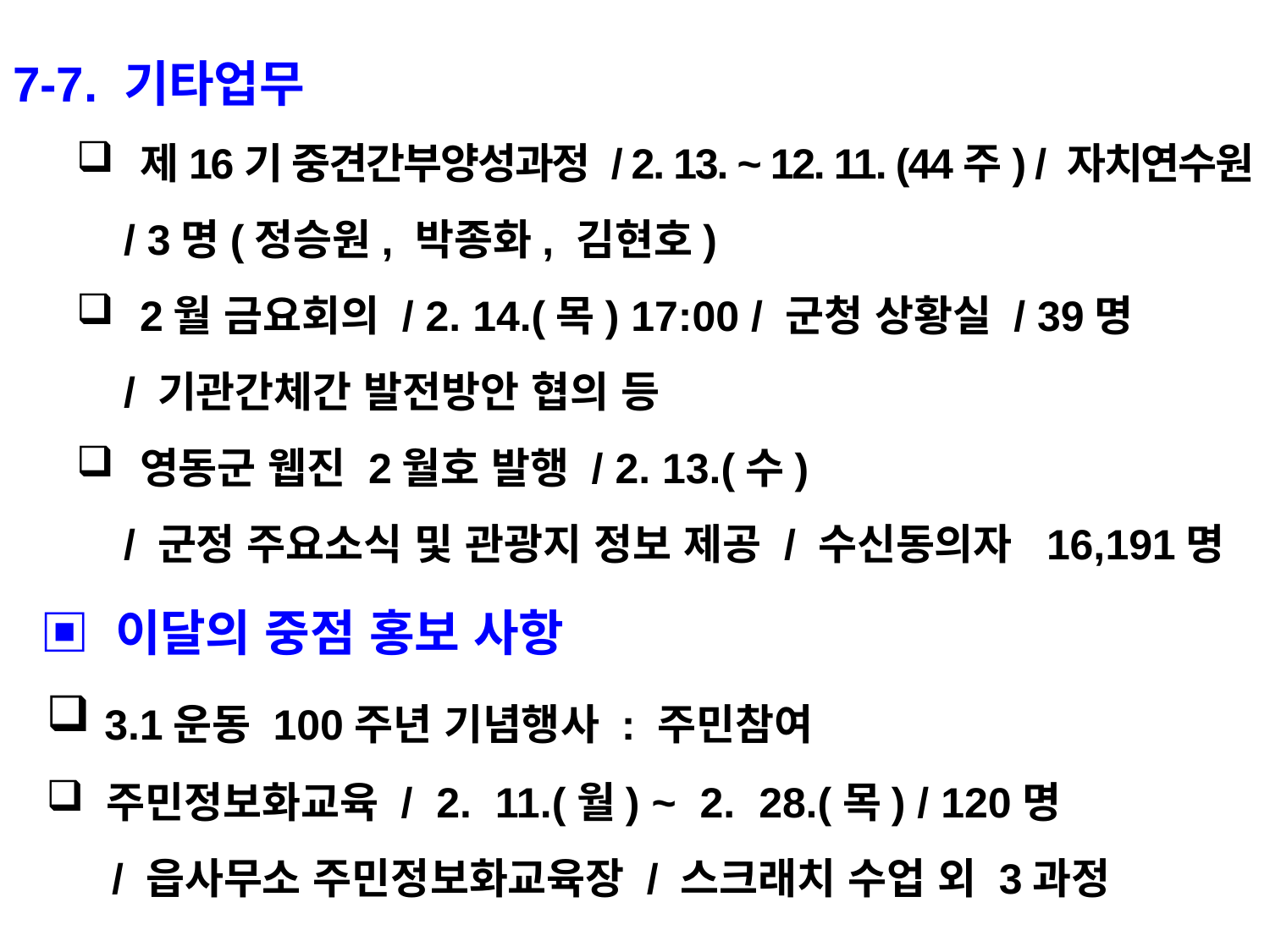

7-7. 기타업무
제16기 중견간부양성과정 / 2. 13. ~ 12. 11. (44주) / 자치연수원
    / 3명(정승원, 박종화, 김현호)
2월 금요회의 / 2. 14.(목) 17:00 / 군청 상황실 / 39명
    / 기관간체간 발전방안 협의 등
영동군 웹진 2월호 발행 / 2. 13.(수)
    / 군정 주요소식 및 관광지 정보 제공 / 수신동의자  16,191명

  ▣ 이달의 중점 홍보 사항
 3.1운동 100주년 기념행사 : 주민참여
 주민정보화교육 /  2.  11.(월) ~  2.  28.(목) / 120명
   / 읍사무소 주민정보화교육장 / 스크래치 수업 외 3과정